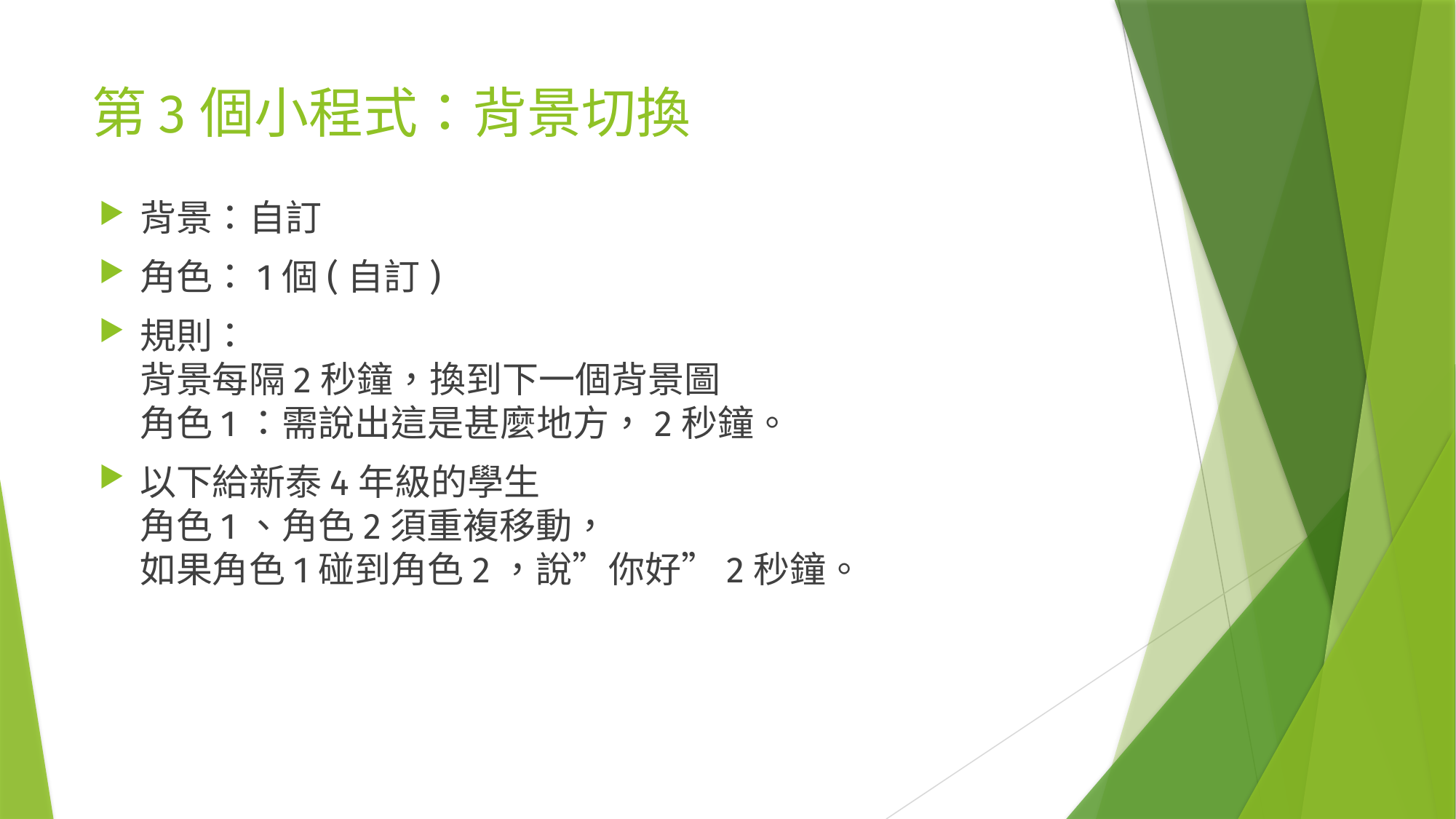

# 第3個小程式：背景切換
背景：自訂
角色：1個(自訂)
規則：
背景每隔2秒鐘，換到下一個背景圖
角色1：需說出這是甚麼地方，2秒鐘。
以下給新泰4年級的學生
角色1、角色2須重複移動，
如果角色1碰到角色2，說”你好”2秒鐘。